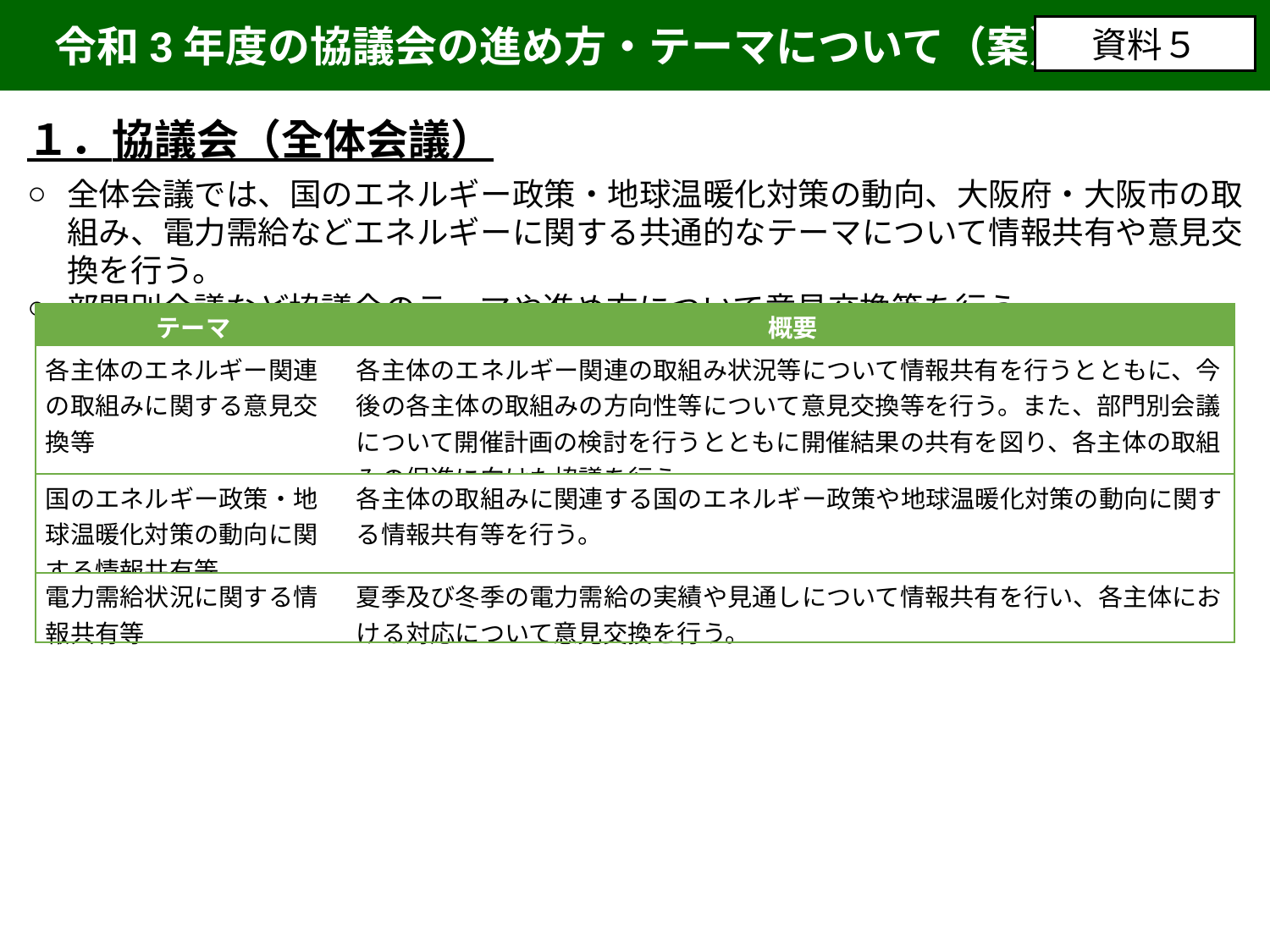

令和3年度の協議会の進め方・テーマについて（案）
資料５
１．協議会（全体会議）
全体会議では、国のエネルギー政策・地球温暖化対策の動向、大阪府・大阪市の取組み、電力需給などエネルギーに関する共通的なテーマについて情報共有や意見交換を行う。
部門別会議など協議会のテーマや進め方について意見交換等を行う。
| テーマ | 概要 |
| --- | --- |
| 各主体のエネルギー関連の取組みに関する意見交換等 | 各主体のエネルギー関連の取組み状況等について情報共有を行うとともに、今後の各主体の取組みの方向性等について意見交換等を行う。また、部門別会議について開催計画の検討を行うとともに開催結果の共有を図り、各主体の取組みの促進に向けた協議を行う。 |
| 国のエネルギー政策・地球温暖化対策の動向に関する情報共有等 | 各主体の取組みに関連する国のエネルギー政策や地球温暖化対策の動向に関する情報共有等を行う。 |
| 電力需給状況に関する情報共有等 | 夏季及び冬季の電力需給の実績や見通しについて情報共有を行い、各主体における対応について意見交換を行う。 |